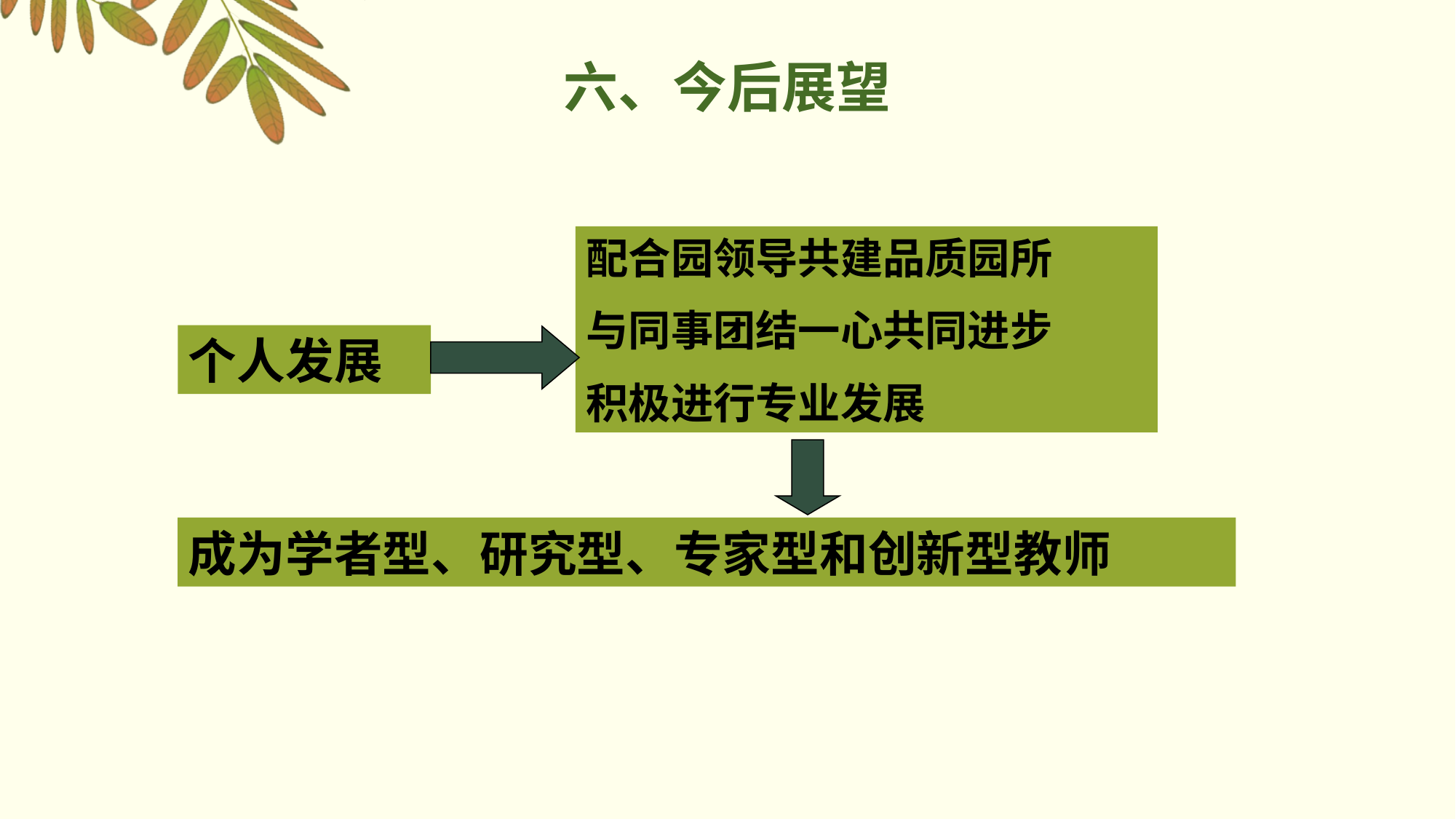

六、今后展望
配合园领导共建品质园所
与同事团结一心共同进步
积极进行专业发展
个人发展

成为学者型、研究型、专家型和创新型教师